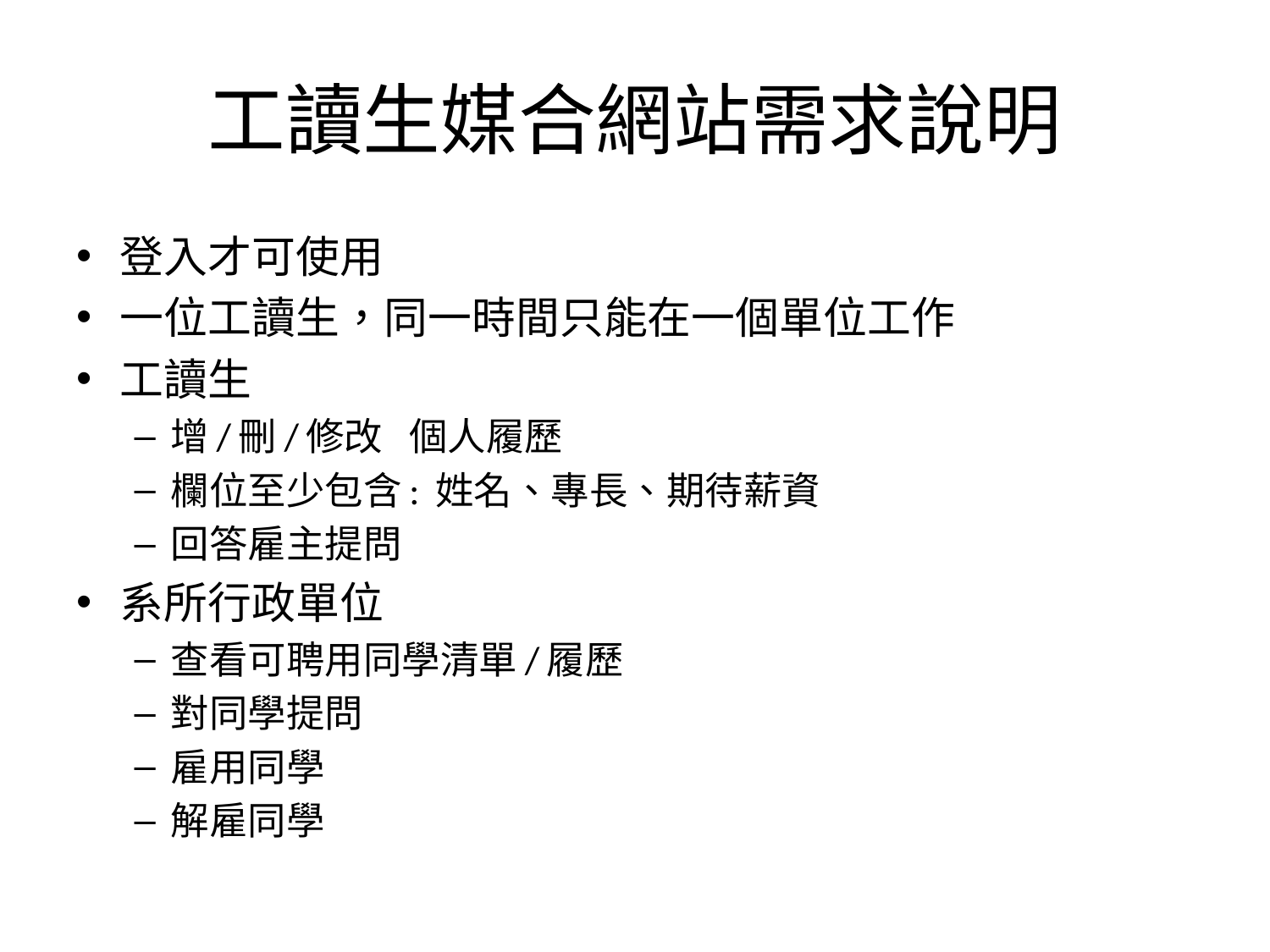

# 工讀生媒合網站需求說明
登入才可使用
一位工讀生，同一時間只能在一個單位工作
工讀生
增/刪/修改   個人履歷
欄位至少包含: 姓名、專長、期待薪資
回答雇主提問
系所行政單位
查看可聘用同學清單/履歷
對同學提問
雇用同學
解雇同學